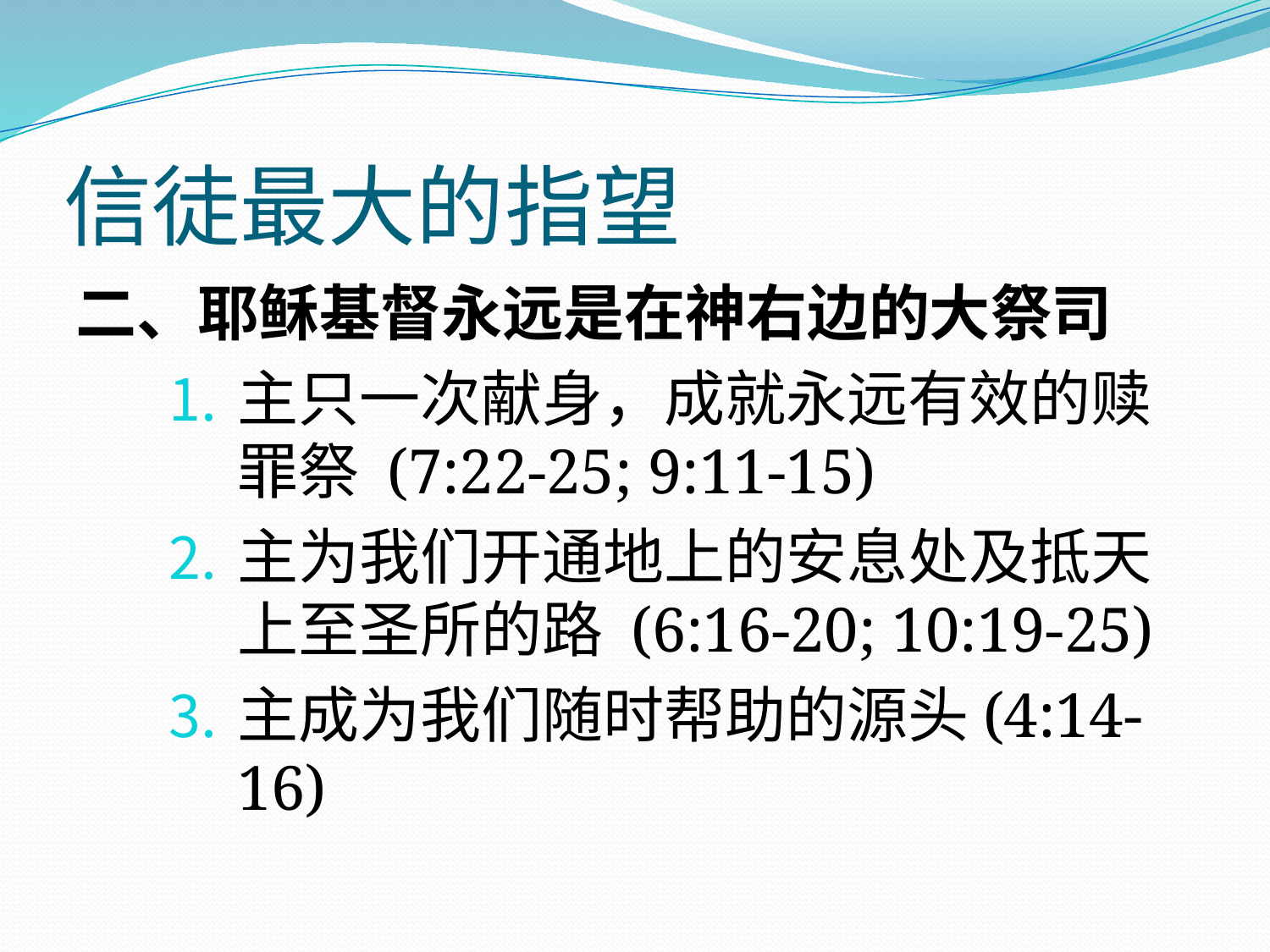

# 信徒最大的指望
二、耶稣基督永远是在神右边的大祭司
主只一次献身，成就永远有效的赎罪祭 (7:22-25; 9:11-15)
主为我们开通地上的安息处及抵天上至圣所的路 (6:16-20; 10:19-25)
主成为我们随时帮助的源头(4:14-16)